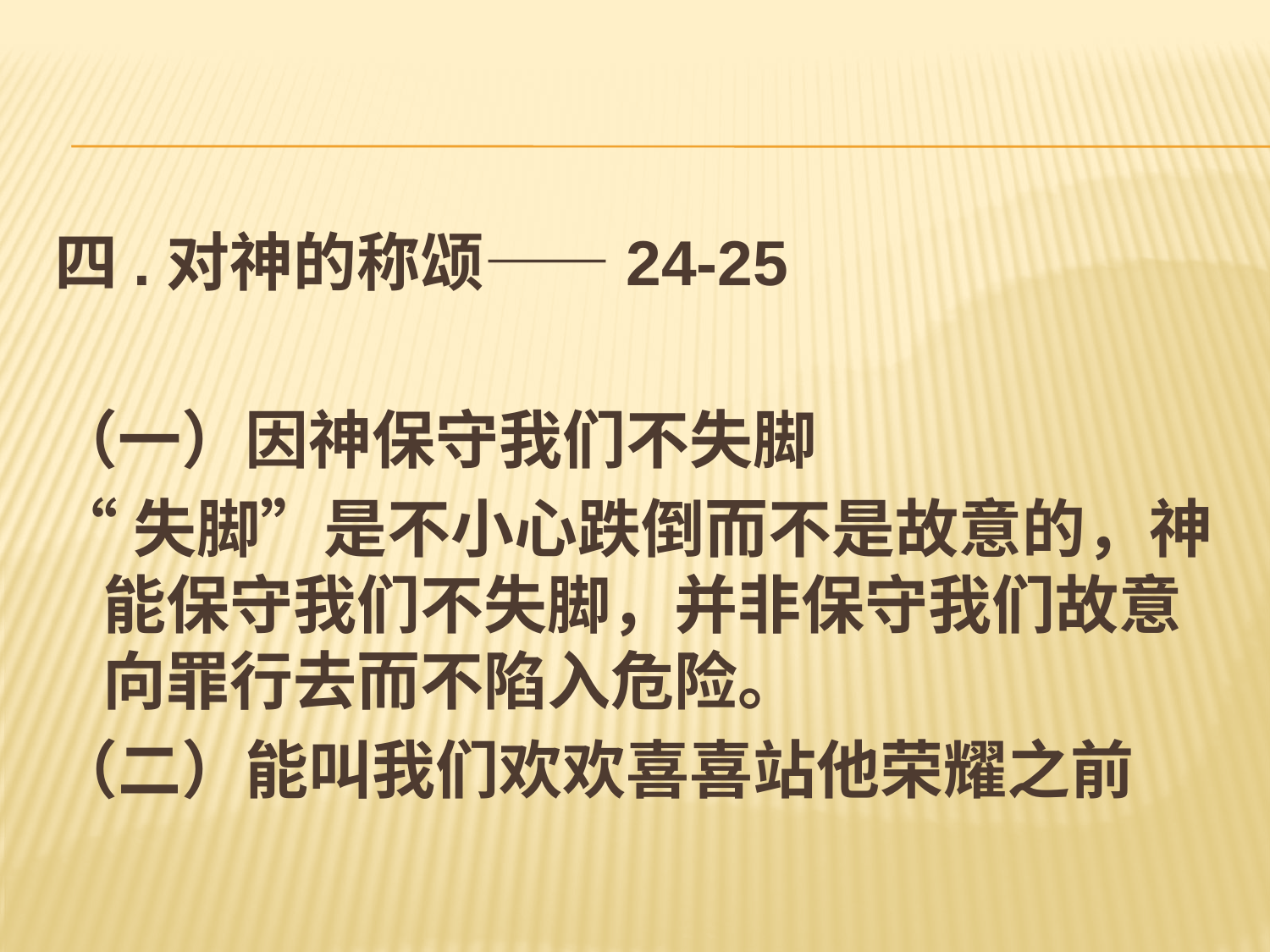

#
四.对神的称颂——24-25

（一）因神保守我们不失脚
“失脚”是不小心跌倒而不是故意的，神能保守我们不失脚，并非保守我们故意向罪行去而不陷入危险。
（二）能叫我们欢欢喜喜站他荣耀之前